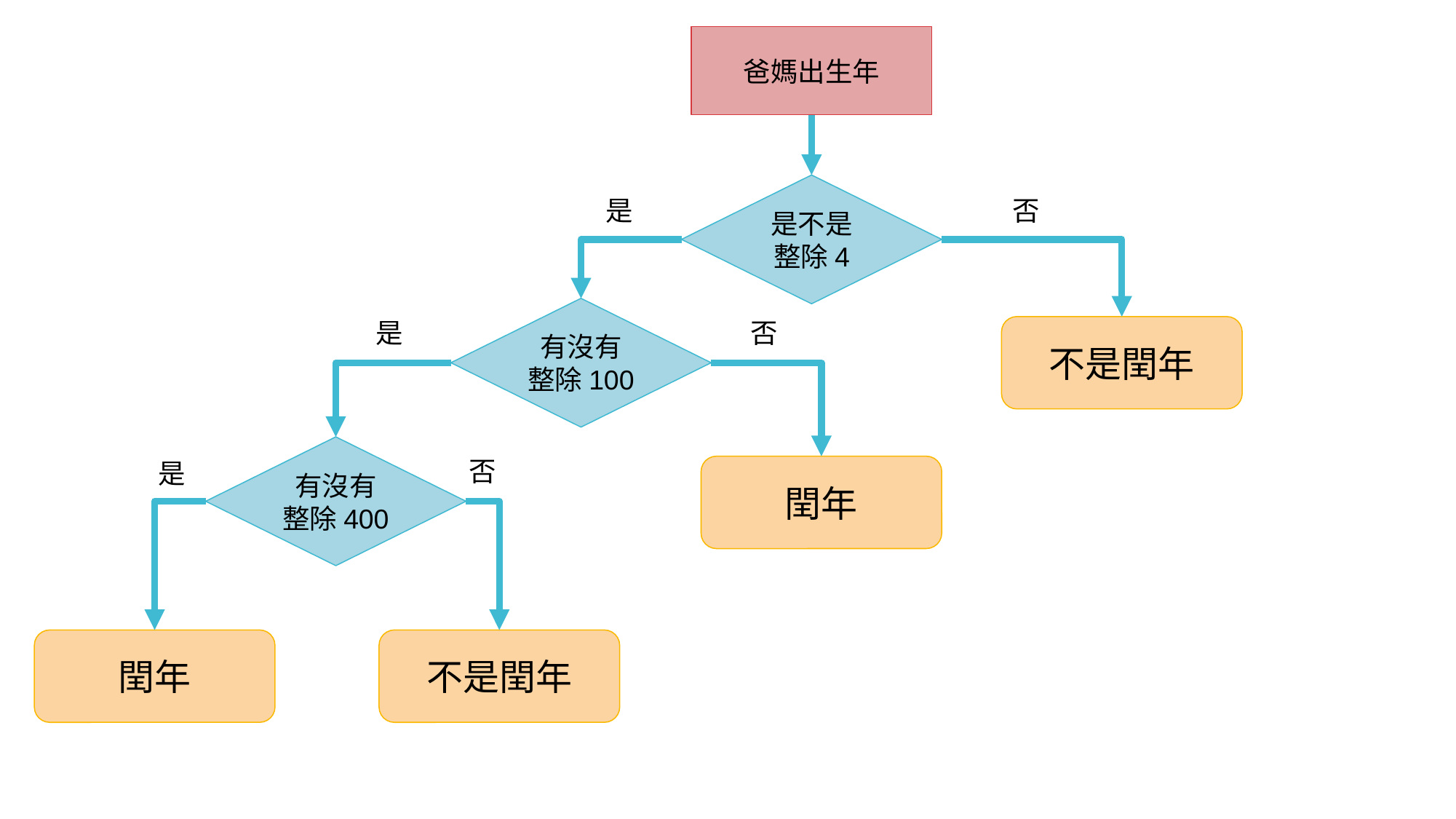

爸媽出生年
是不是整除4
是
否
有沒有整除100
是
否
不是閏年
有沒有整除400
否
是
閏年
閏年
不是閏年